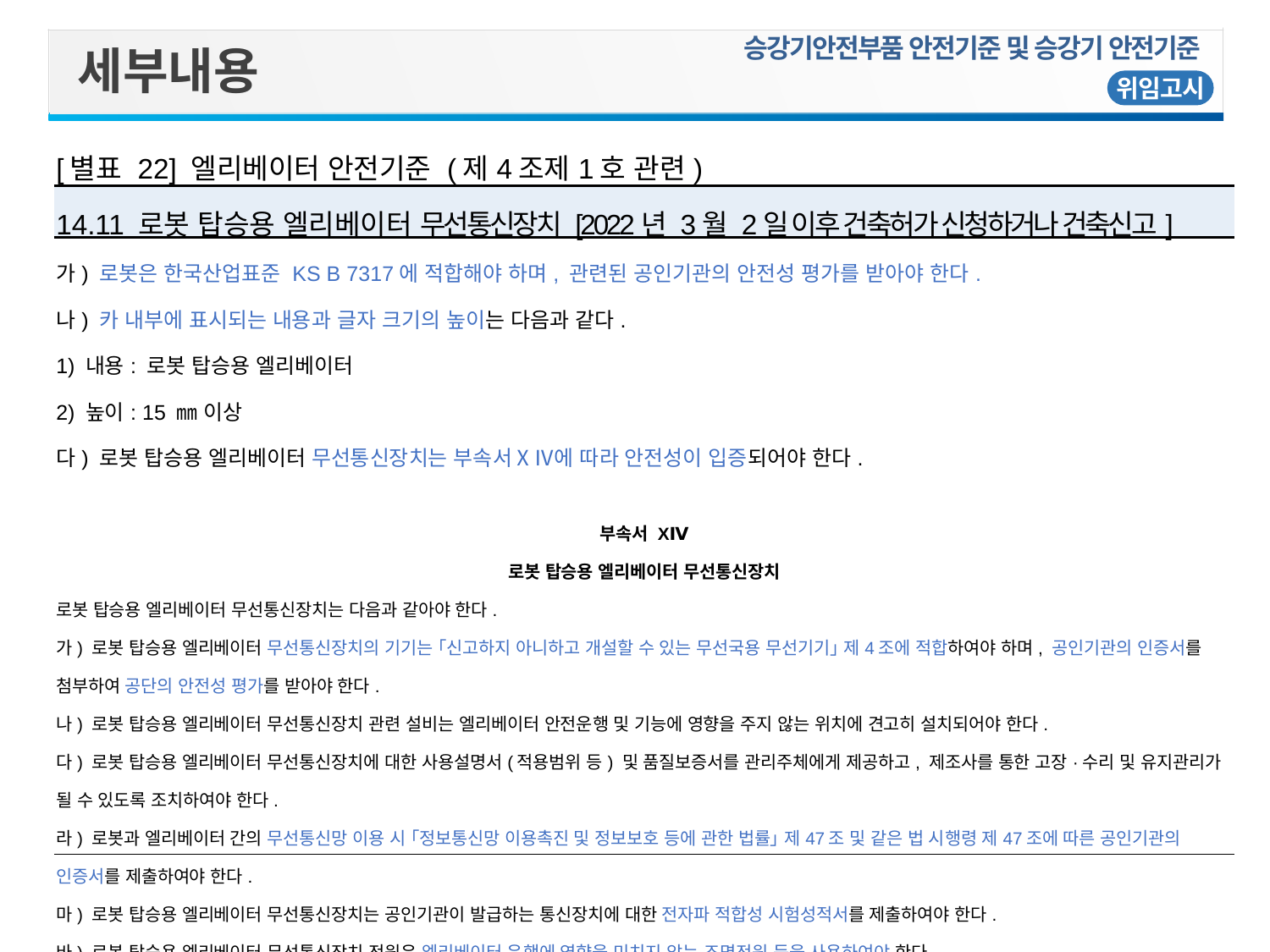

승강기안전부품 안전기준 및 승강기 안전기준
세부내용
위임고시

| [별표 22] 엘리베이터 안전기준 (제4조제1호 관련) |
| --- |
| 14.11 로봇 탑승용 엘리베이터 무선통신장치 [2022년 3월 2일 이후 건축허가 신청하거나 건축신고] |
| 가) 로봇은 한국산업표준 KS B 7317에 적합해야 하며, 관련된 공인기관의 안전성 평가를 받아야 한다. 나) 카 내부에 표시되는 내용과 글자 크기의 높이는 다음과 같다. 1) 내용: 로봇 탑승용 엘리베이터 2) 높이: 15 ㎜ 이상 다) 로봇 탑승용 엘리베이터 무선통신장치는 부속서ⅩⅣ에 따라 안전성이 입증되어야 한다. 부속서 XⅣ 로봇 탑승용 엘리베이터 무선통신장치 로봇 탑승용 엘리베이터 무선통신장치는 다음과 같아야 한다. 가) 로봇 탑승용 엘리베이터 무선통신장치의 기기는 ｢신고하지 아니하고 개설할 수 있는 무선국용 무선기기｣ 제4조에 적합하여야 하며, 공인기관의 인증서를 첨부하여 공단의 안전성 평가를 받아야 한다. 나) 로봇 탑승용 엘리베이터 무선통신장치 관련 설비는 엘리베이터 안전운행 및 기능에 영향을 주지 않는 위치에 견고히 설치되어야 한다. 다) 로봇 탑승용 엘리베이터 무선통신장치에 대한 사용설명서(적용범위 등) 및 품질보증서를 관리주체에게 제공하고, 제조사를 통한 고장·수리 및 유지관리가 될 수 있도록 조치하여야 한다. 라) 로봇과 엘리베이터 간의 무선통신망 이용 시 ｢정보통신망 이용촉진 및 정보보호 등에 관한 법률｣ 제47조 및 같은 법 시행령 제47조에 따른 공인기관의 인증서를 제출하여야 한다. 마) 로봇 탑승용 엘리베이터 무선통신장치는 공인기관이 발급하는 통신장치에 대한 전자파 적합성 시험성적서를 제출하여야 한다. 바) 로봇 탑승용 엘리베이터 무선통신장치 전원은 엘리베이터 운행에 영향을 미치지 않는 조명전원 등을 사용하여야 한다. |